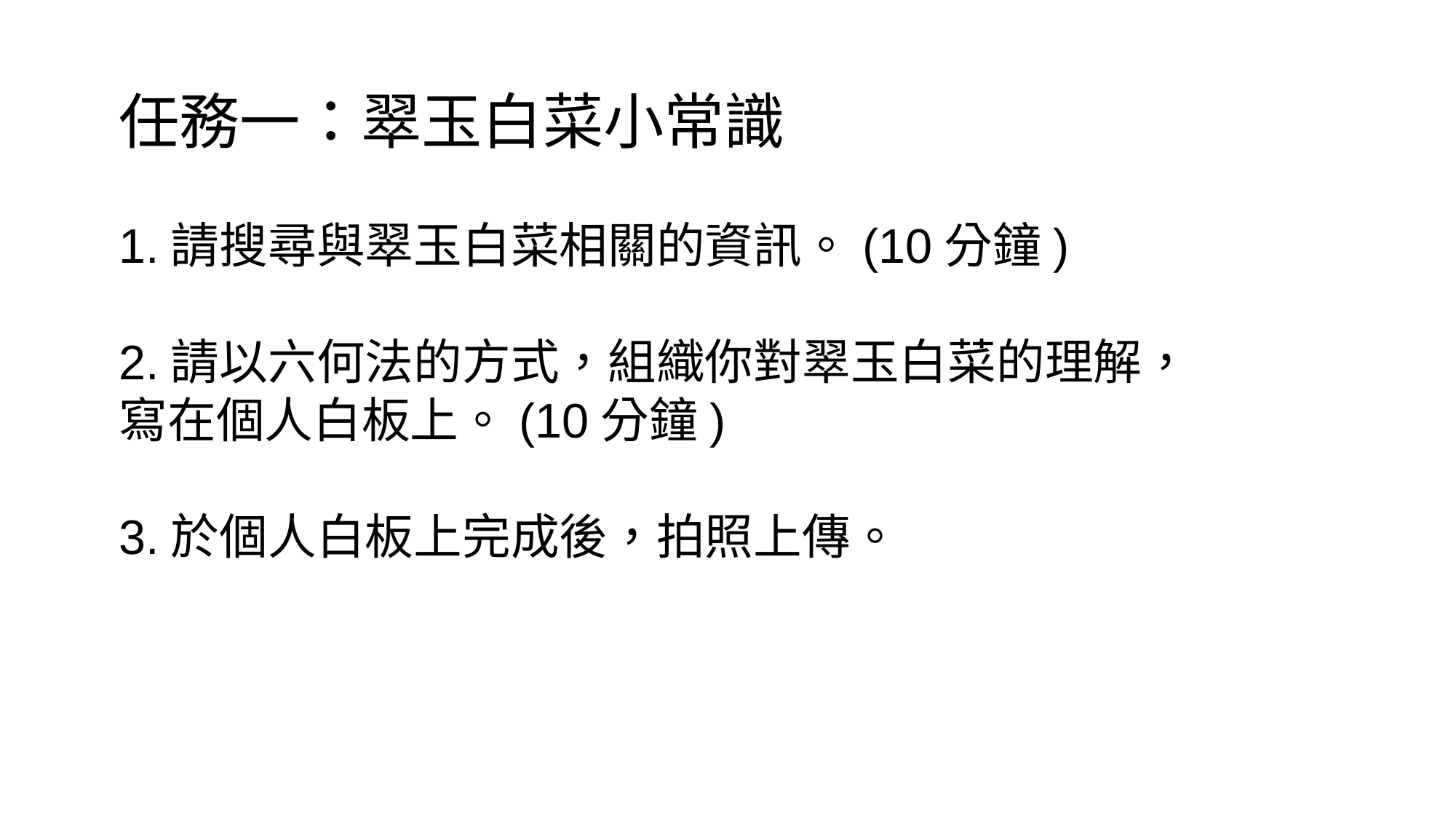

任務一：翠玉白菜小常識

1.請搜尋與翠玉白菜相關的資訊。(10分鐘)

2.請以六何法的方式，組織你對翠玉白菜的理解，寫在個人白板上。(10分鐘)

3.於個人白板上完成後，拍照上傳。